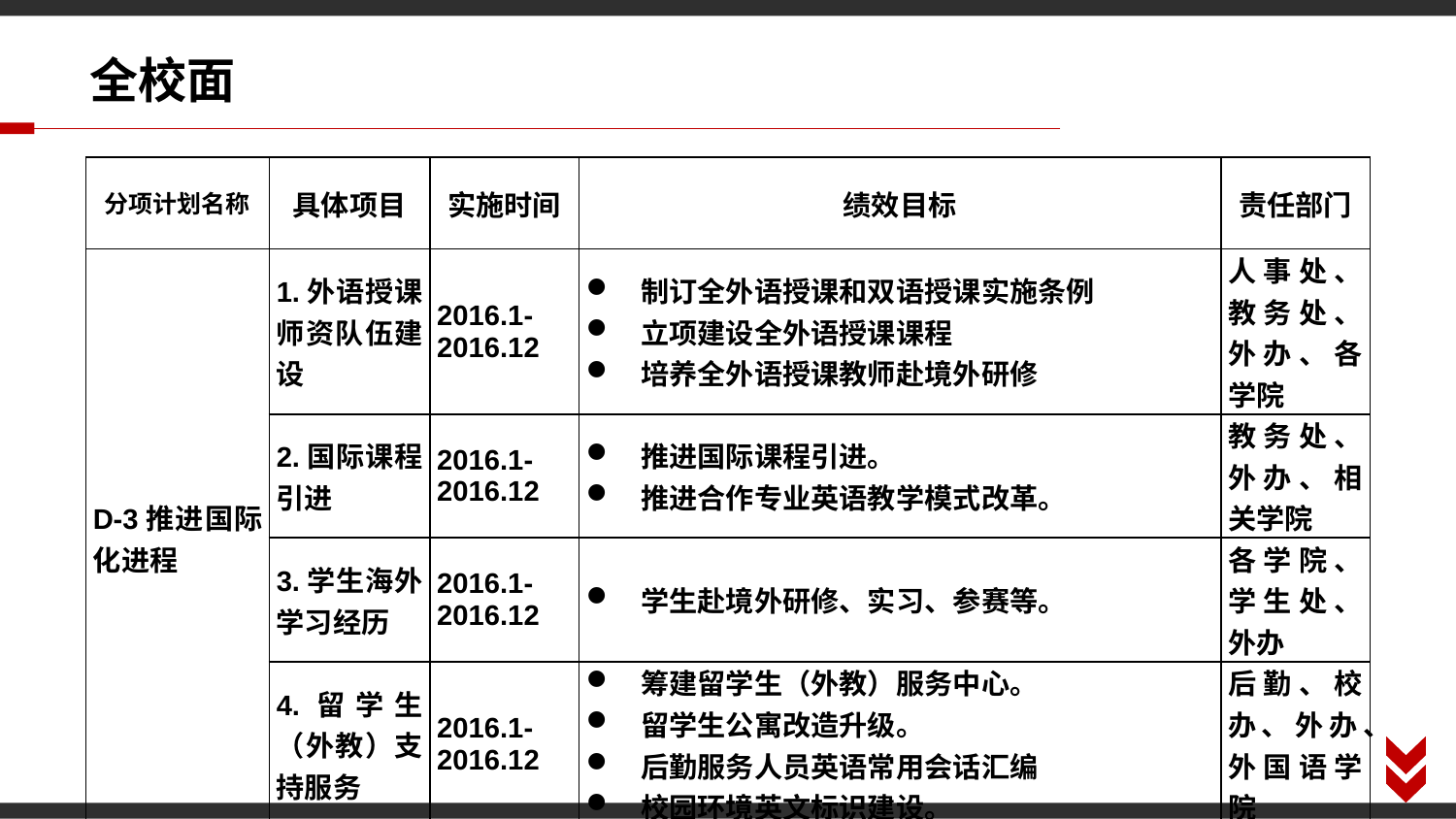

全校面

| 分项计划名称 | 具体项目 | 实施时间 | 绩效目标 | 责任部门 |
| --- | --- | --- | --- | --- |
| D-3推进国际化进程 | 1.外语授课师资队伍建设 | 2016.1-2016.12 | 制订全外语授课和双语授课实施条例 立项建设全外语授课课程 培养全外语授课教师赴境外研修 | 人事处、教务处、外办、各学院 |
|  | 2.国际课程引进 | 2016.1-2016.12 | 推进国际课程引进。 推进合作专业英语教学模式改革。 | 教务处、外办、相关学院 |
|  | 3.学生海外学习经历 | 2016.1-2016.12 | 学生赴境外研修、实习、参赛等。 | 各学院、学生处、外办 |
|  | 4.留学生（外教）支持服务 | 2016.1-2016.12 | 筹建留学生（外教）服务中心。 留学生公寓改造升级。 后勤服务人员英语常用会话汇编 校园环境英文标识建设。 | 后勤、校办、外办、外国语学院 |